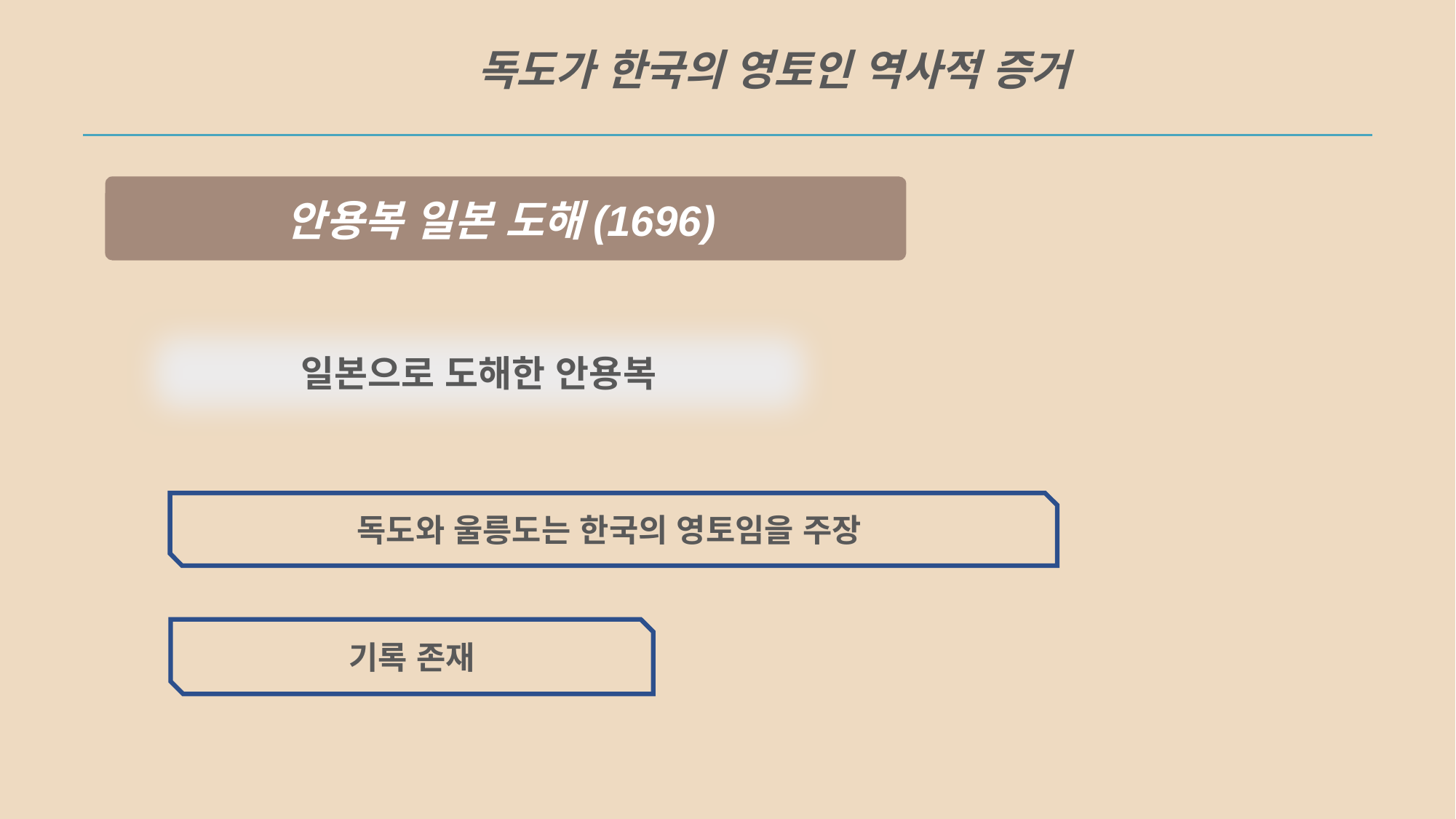

독도가 한국의 영토인 역사적 증거

안용복 일본 도해(1696)
일본으로 도해한 안용복
독도와 울릉도는 한국의 영토임을 주장
기록 존재